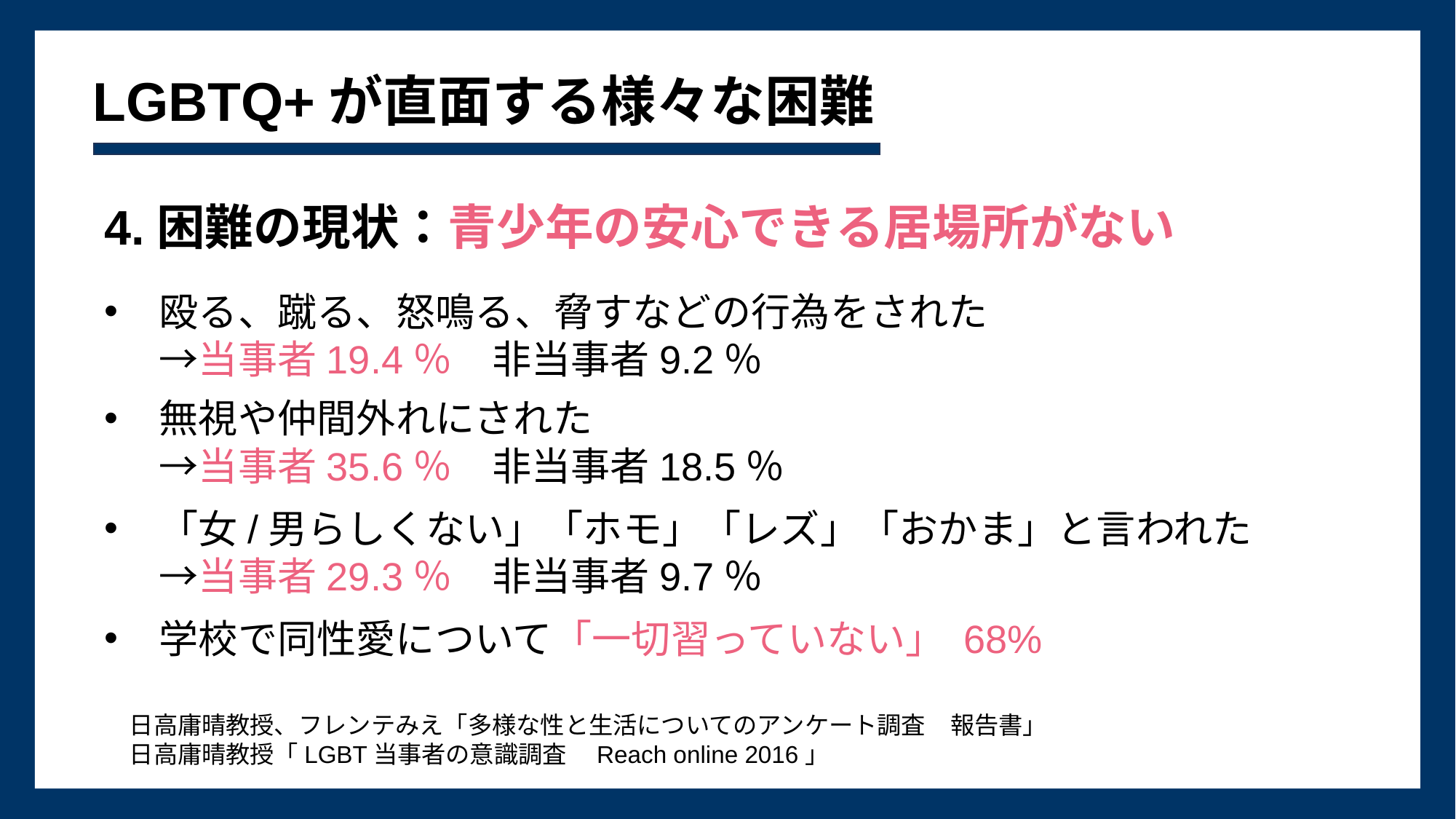

# LGBTQ+が直面する様々な困難

4.困難の現状：青少年の安心できる居場所がない
殴る、蹴る、怒鳴る、脅すなどの行為をされた
→当事者19.4％　非当事者9.2％
無視や仲間外れにされた
→当事者35.6％　非当事者18.5％
「女/男らしくない」「ホモ」「レズ」「おかま」と言われた
→当事者29.3％　非当事者9.7％
学校で同性愛について「一切習っていない」 68%
日高庸晴教授、フレンテみえ「多様な性と生活についてのアンケート調査　報告書」
日高庸晴教授「LGBT当事者の意識調査　Reach online 2016」